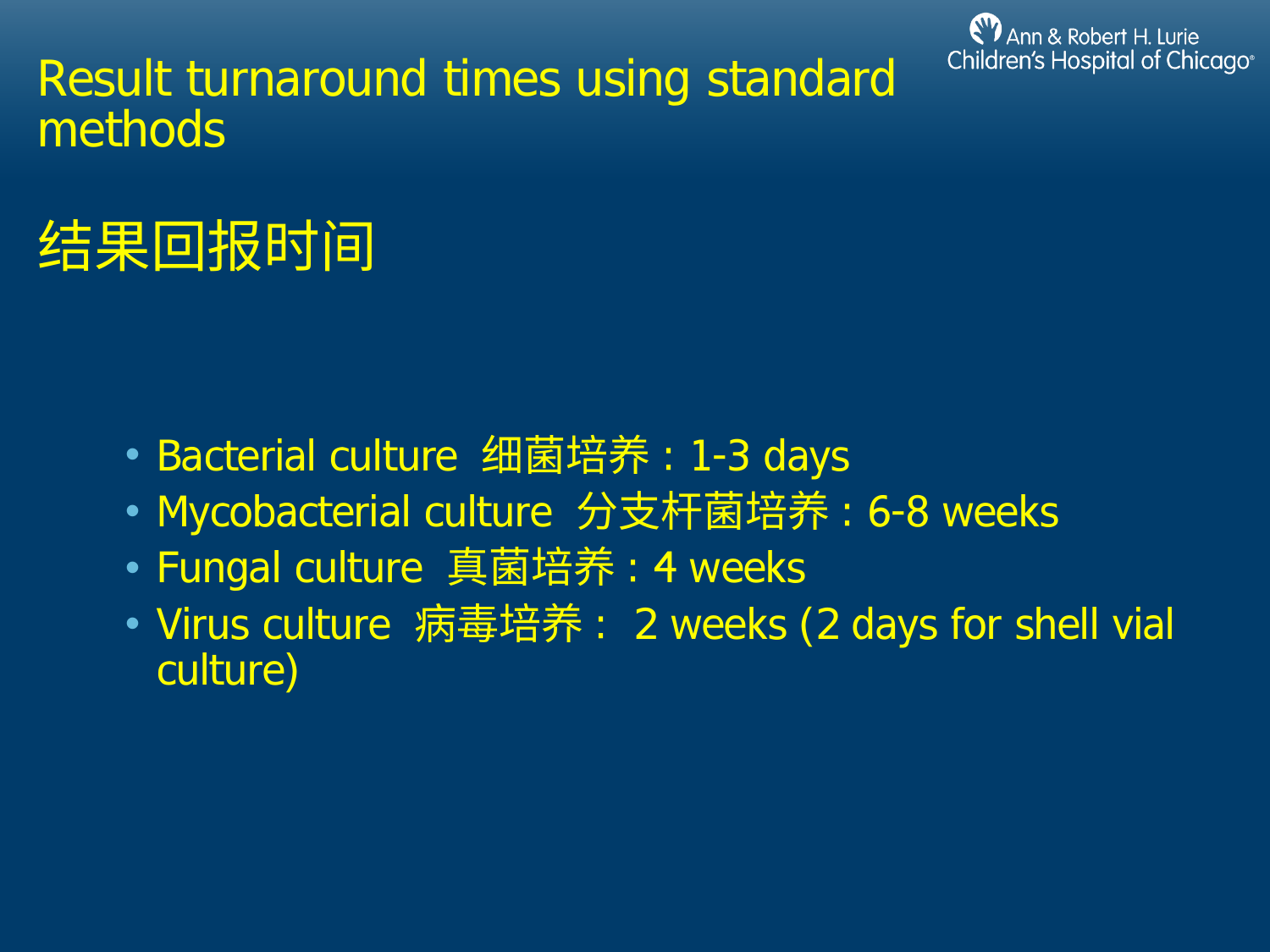

# Result turnaround times using standard methods 结果回报时间
Bacterial culture 细菌培养: 1-3 days
Mycobacterial culture 分支杆菌培养: 6-8 weeks
Fungal culture 真菌培养: 4 weeks
Virus culture 病毒培养:  2 weeks (2 days for shell vial culture)